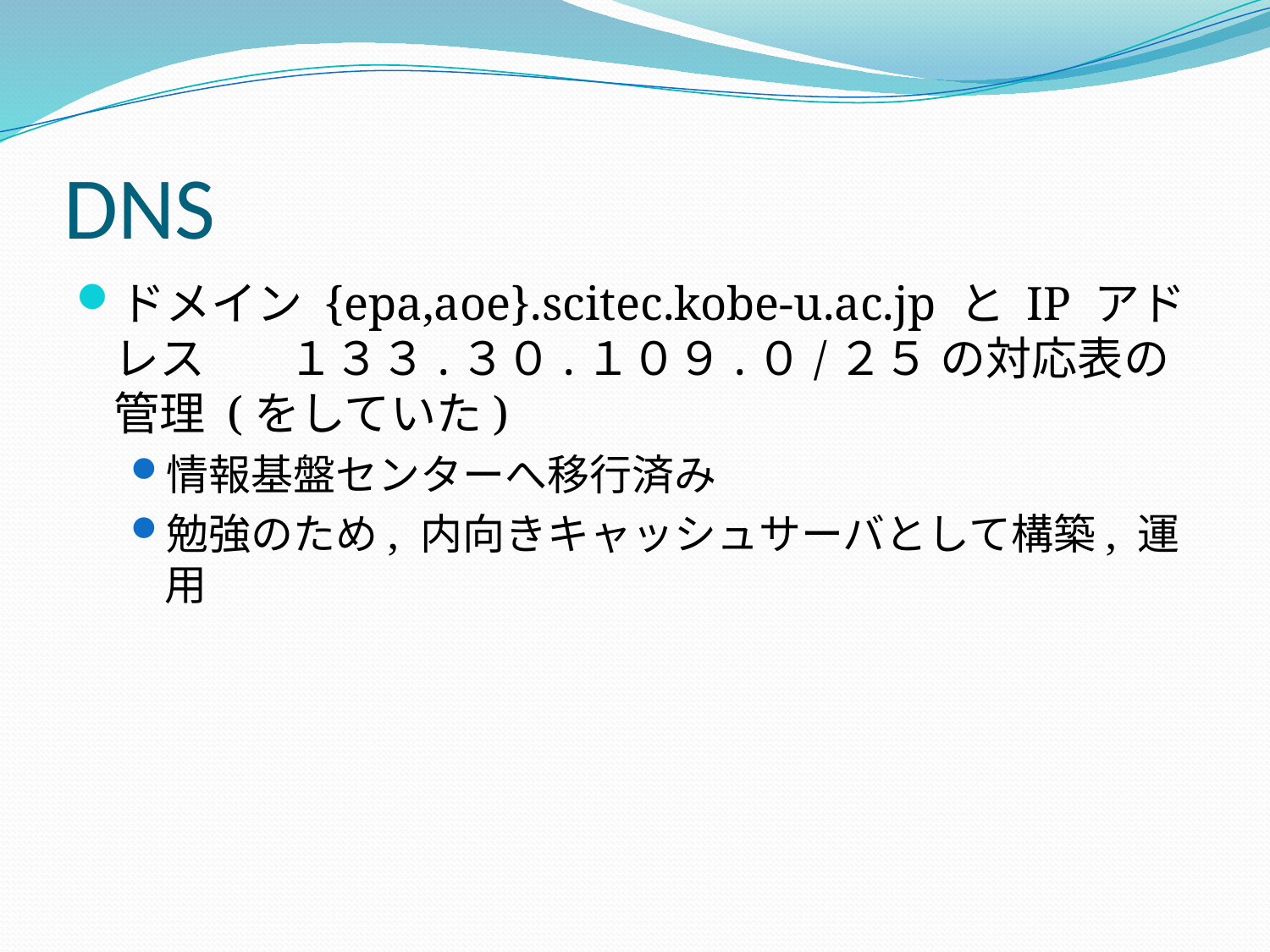

# DNS
ドメイン {epa,aoe}.scitec.kobe-u.ac.jp と IP アドレス        １３３.３０.１０９.０/２５ の対応表の管理 (をしていた)
情報基盤センターへ移行済み
勉強のため, 内向きキャッシュサーバとして構築, 運用